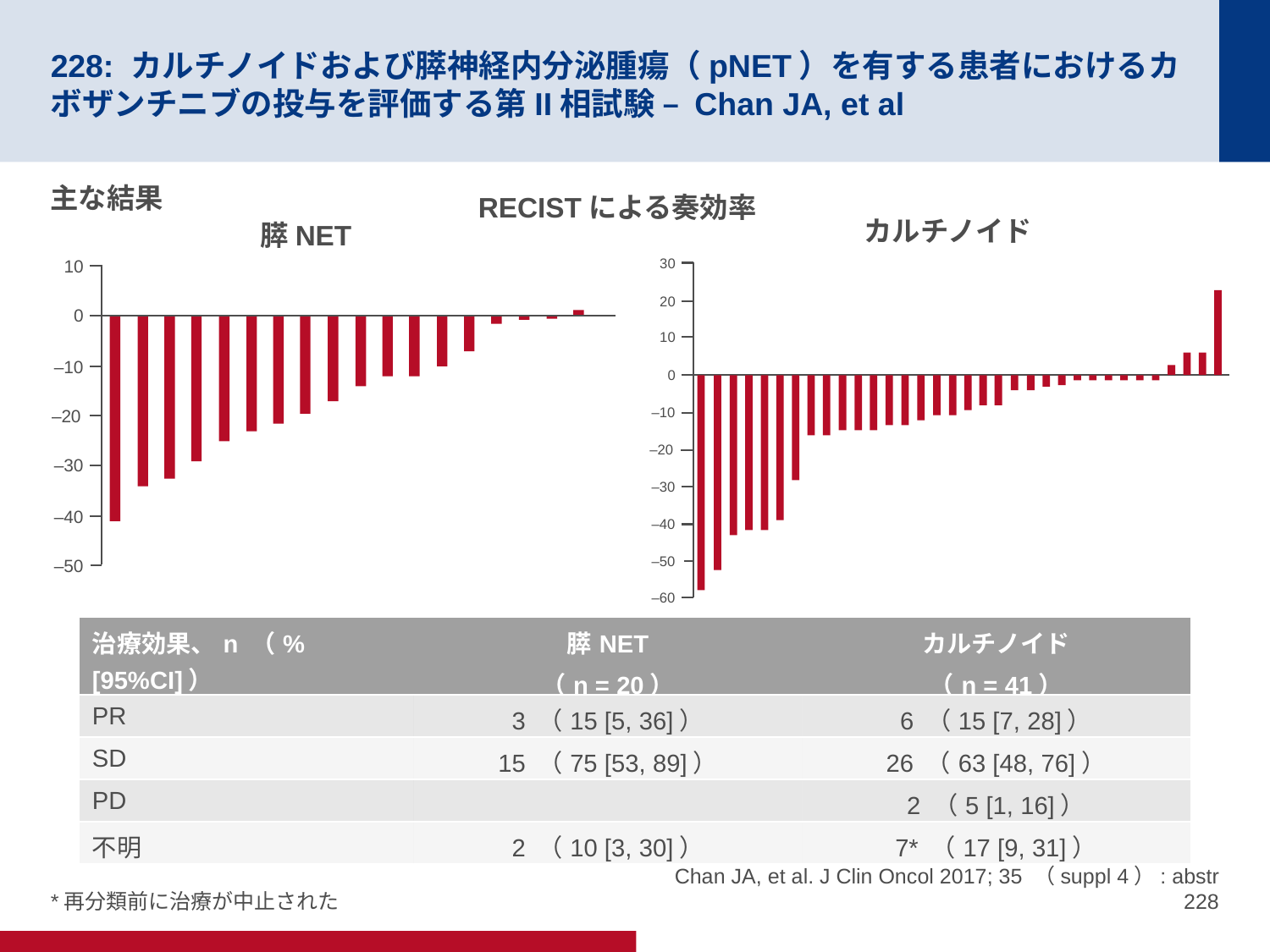

# 228: カルチノイドおよび膵神経内分泌腫瘍（pNET）を有する患者におけるカボザンチニブの投与を評価する第II相試験 – Chan JA, et al
主な結果
RECISTによる奏効率
カルチノイド
膵NET
30
20
10
0
–10
–20
–30
–40
–50
–60

10
0

–10
–20
–30
–40
–50
| 治療効果、n （% [95%CI]） | 膵NET （n = 20） | カルチノイド （n = 41） |
| --- | --- | --- |
| PR | 3 （15 [5, 36]） | 6 （15 [7, 28]） |
| SD | 15 （75 [53, 89]） | 26 （63 [48, 76]） |
| PD |  | 2 （5 [1, 16]） |
| 不明 | 2 （10 [3, 30]） | 7\* （17 [9, 31]） |
*再分類前に治療が中止された
Chan JA, et al. J Clin Oncol 2017; 35 （suppl 4）: abstr 228